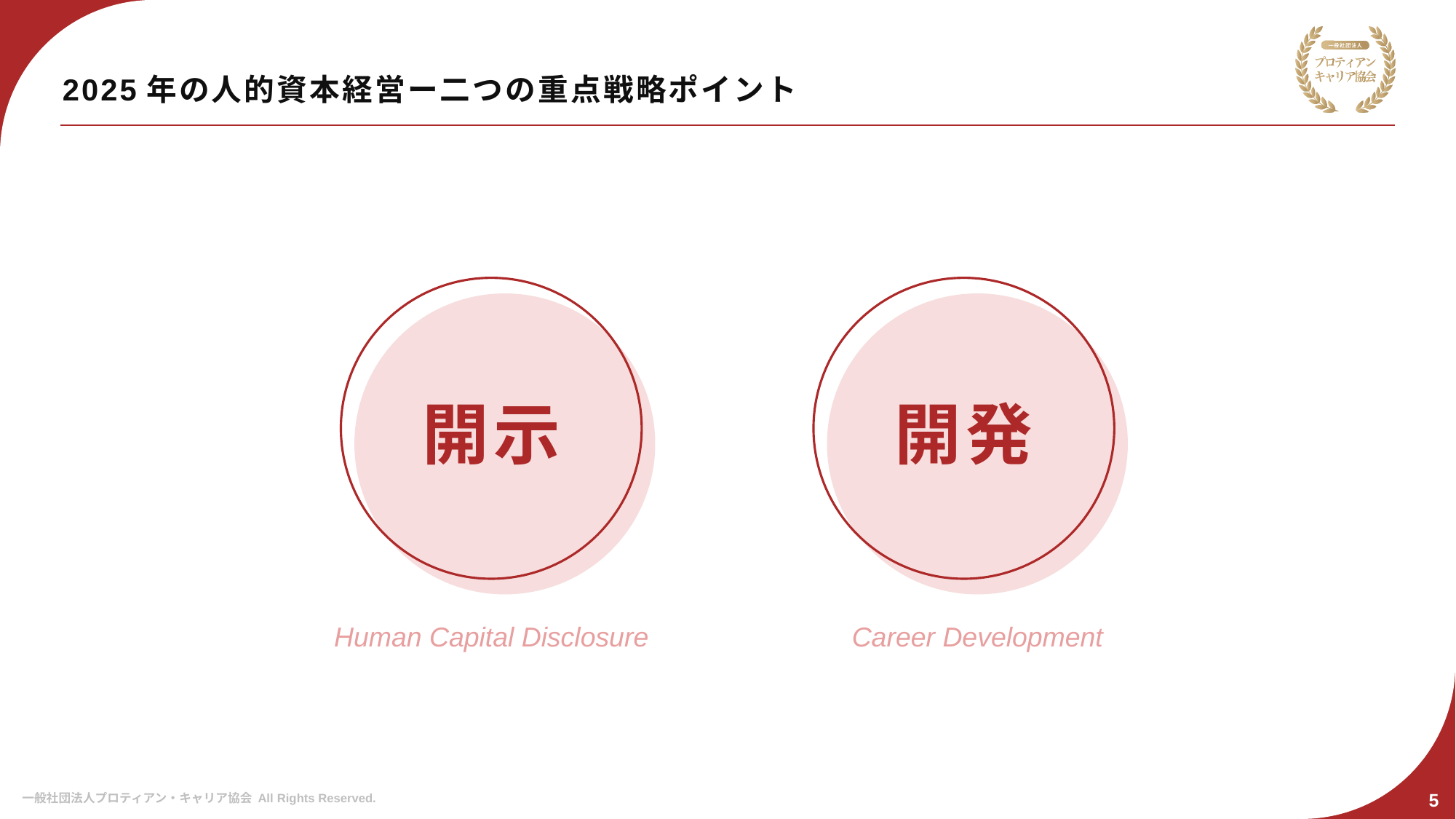

# 2025年の人的資本経営ー二つの重点戦略ポイント
開示
開発

Human Capital Disclosure
Career Development
5